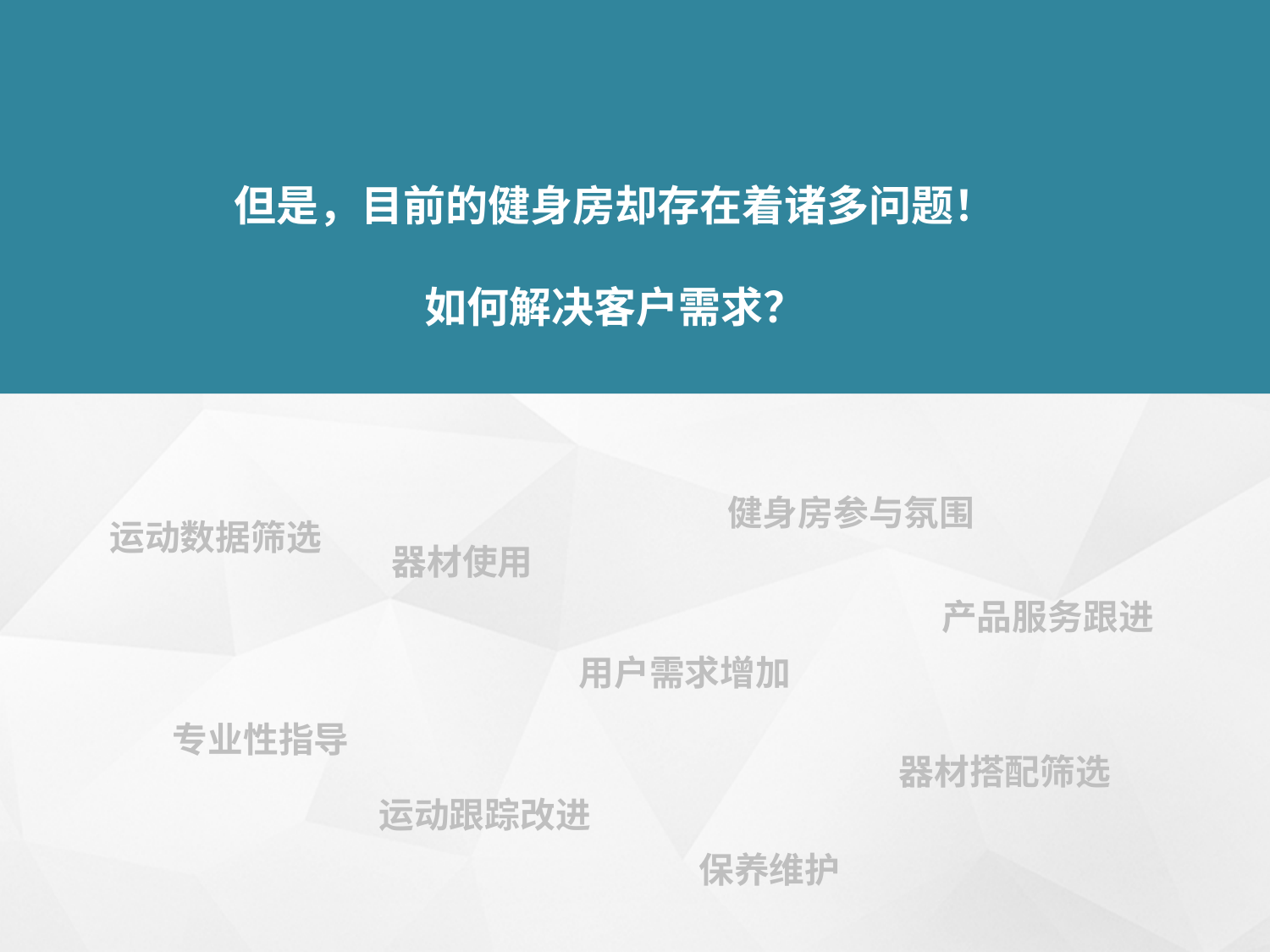

但是，目前的健身房却存在着诸多问题！
如何解决客户需求？
健身房参与氛围
运动数据筛选
器材使用
产品服务跟进
用户需求增加
专业性指导
器材搭配筛选
运动跟踪改进
保养维护